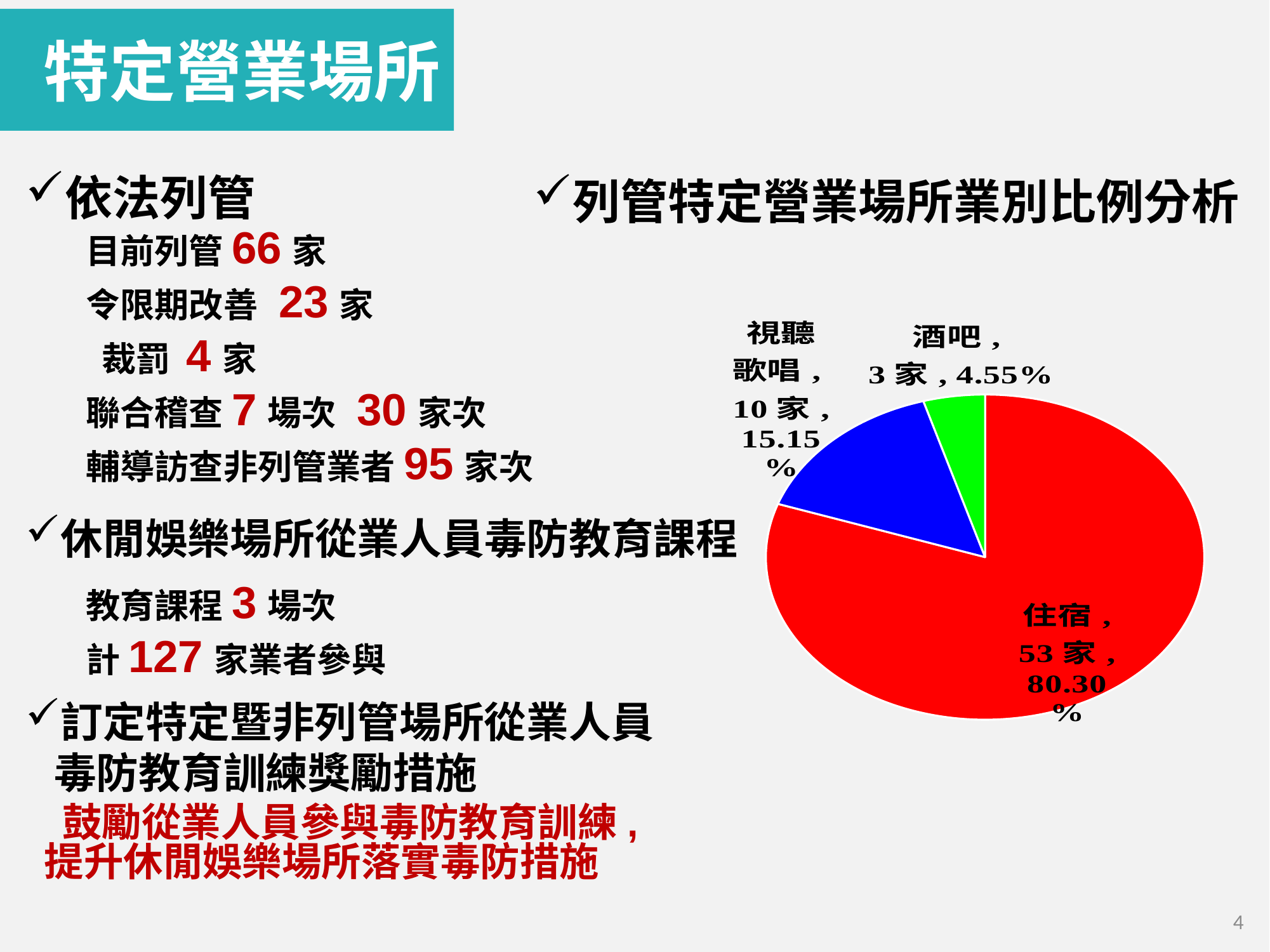

特定營業場所
依法列管
列管特定營業場所業別比例分析
目前列管66家
令限期改善 23家
 裁罰 4家
聯合稽查7場次 30家次
輔導訪查非列管業者95家次

### Chart

| Category |  |
|---|---|
| 住宿 | 53.0 |
| 視聽歌唱 | 10.0 |
| 酒吧 | 3.0 |
休閒娛樂場所從業人員毒防教育課程
教育課程3場次
計127家業者參與
訂定特定暨非列管場所從業人員
毒防教育訓練獎勵措施
   鼓勵從業人員參與毒防教育訓練,
 提升休閒娛樂場所落實毒防措施
4